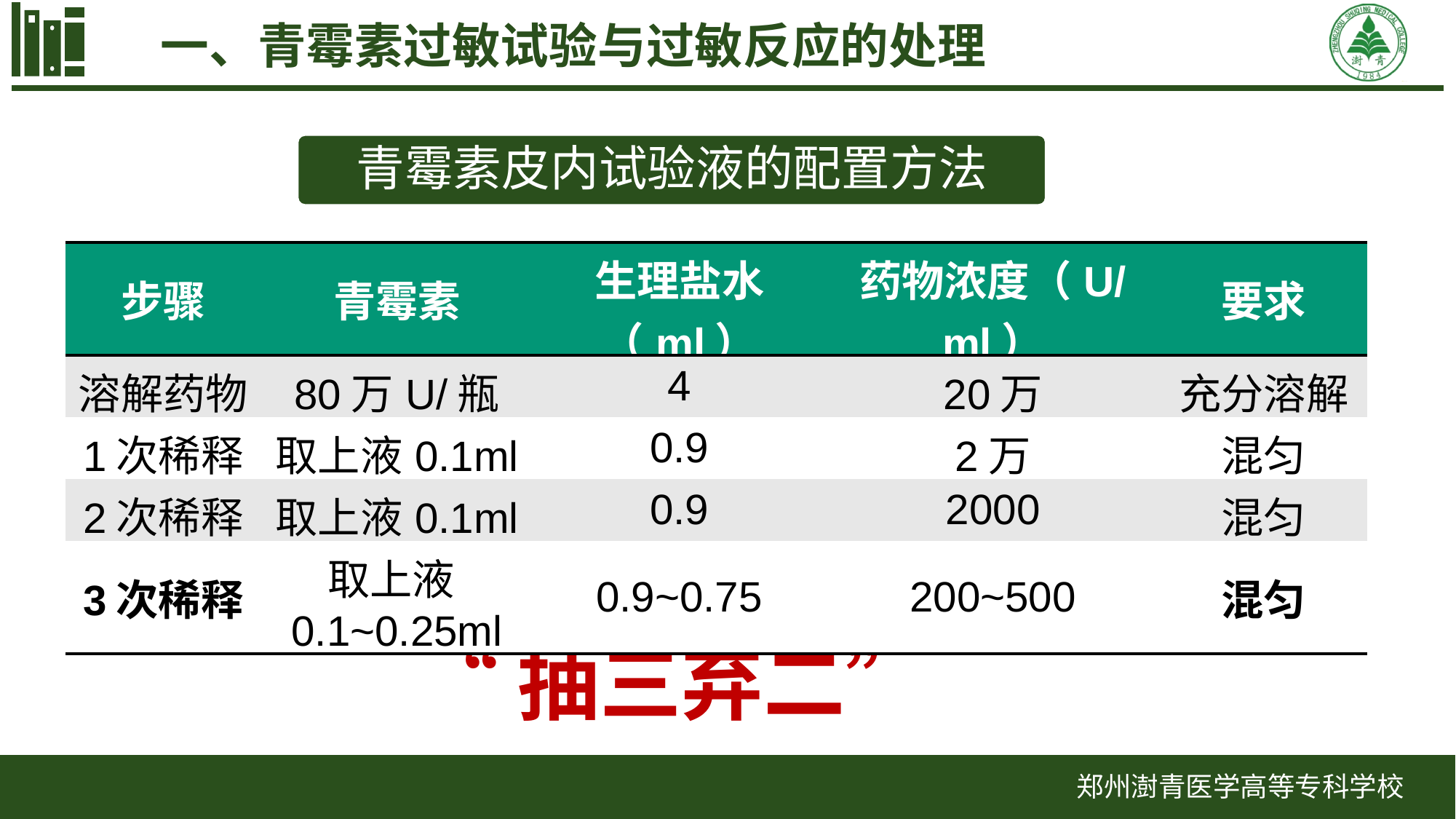

一、青霉素过敏试验与过敏反应的处理

青霉素皮内试验液的配置方法
| 步骤 | 青霉素 | 生理盐水（ml） | 药物浓度（U/ml） | 要求 |
| --- | --- | --- | --- | --- |
| 溶解药物 | 80万U/瓶 | 4 | 20万 | 充分溶解 |
| 1次稀释 | 取上液0.1ml | 0.9 | 2万 | 混匀 |
| 2次稀释 | 取上液0.1ml | 0.9 | 2000 | 混匀 |
| 3次稀释 | 取上液0.1~0.25ml | 0.9~0.75 | 200~500 | 混匀 |
“抽三弃二”
郑州澍青医学高等专科学校